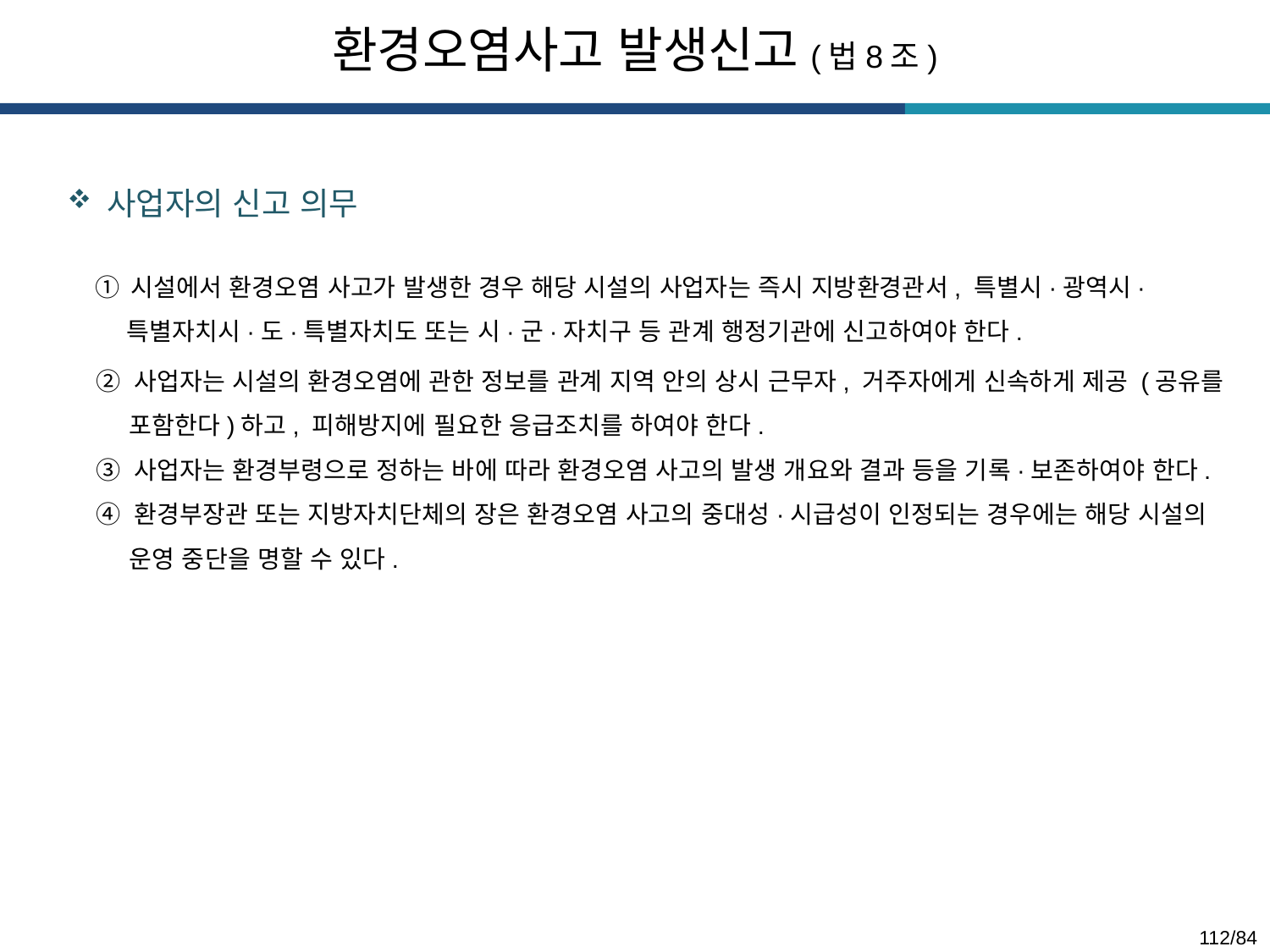

환경오염사고 발생신고(법8조)
사업자의 신고 의무
 ① 시설에서 환경오염 사고가 발생한 경우 해당 시설의 사업자는 즉시 지방환경관서, 특별시·광역시·특별자치시·도·특별자치도 또는 시·군·자치구 등 관계 행정기관에 신고하여야 한다.
 ② 사업자는 시설의 환경오염에 관한 정보를 관계 지역 안의 상시 근무자, 거주자에게 신속하게 제공 (공유를 포함한다)하고, 피해방지에 필요한 응급조치를 하여야 한다.
 ③ 사업자는 환경부령으로 정하는 바에 따라 환경오염 사고의 발생 개요와 결과 등을 기록·보존하여야 한다.
 ④ 환경부장관 또는 지방자치단체의 장은 환경오염 사고의 중대성·시급성이 인정되는 경우에는 해당 시설의 운영 중단을 명할 수 있다.